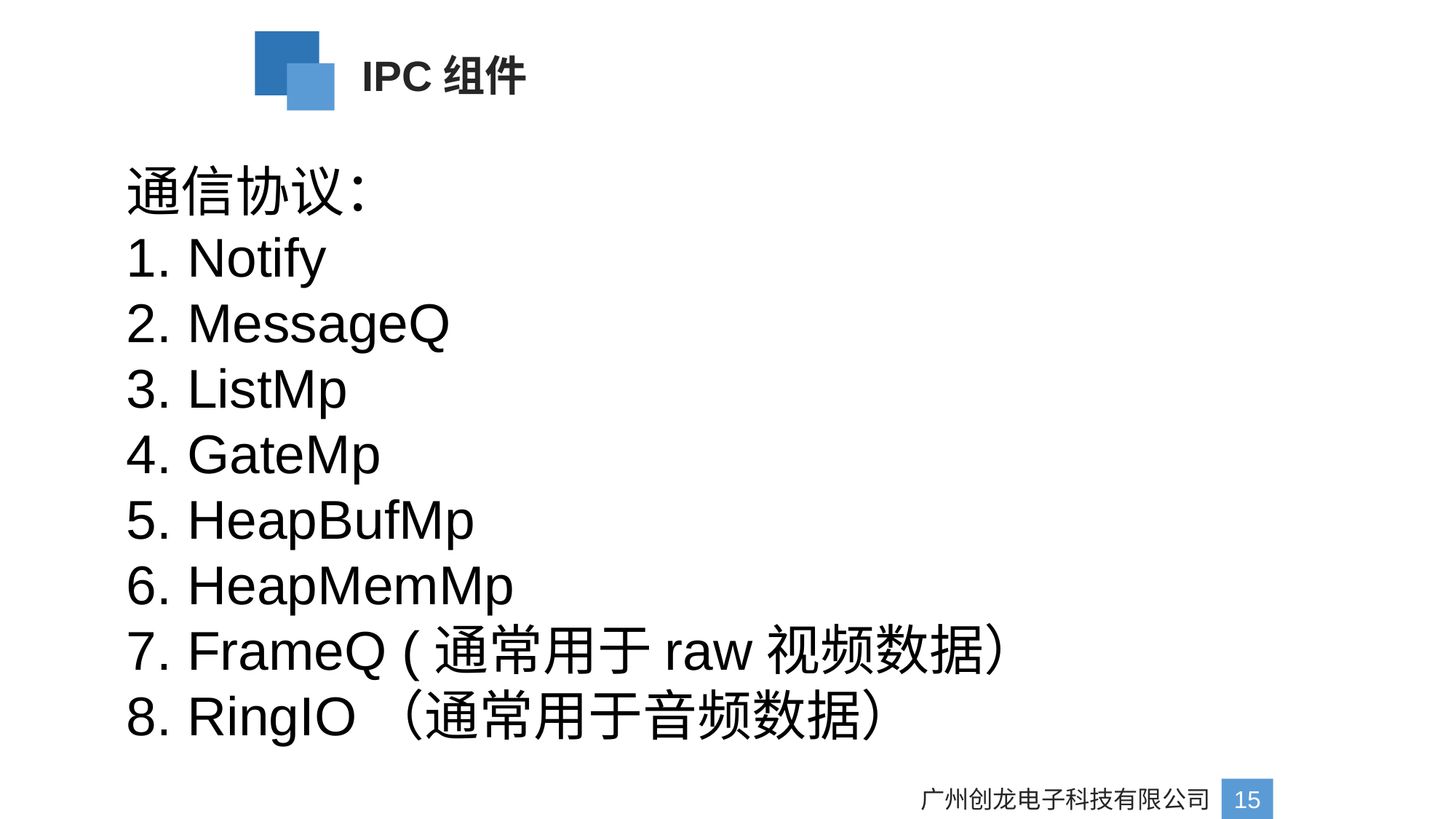

IPC组件
通信协议：
1. Notify
2. MessageQ
3. ListMp
4. GateMp
5. HeapBufMp
6. HeapMemMp
7. FrameQ (通常用于raw视频数据）
8. RingIO（通常用于音频数据）
广州创龙电子科技有限公司
15